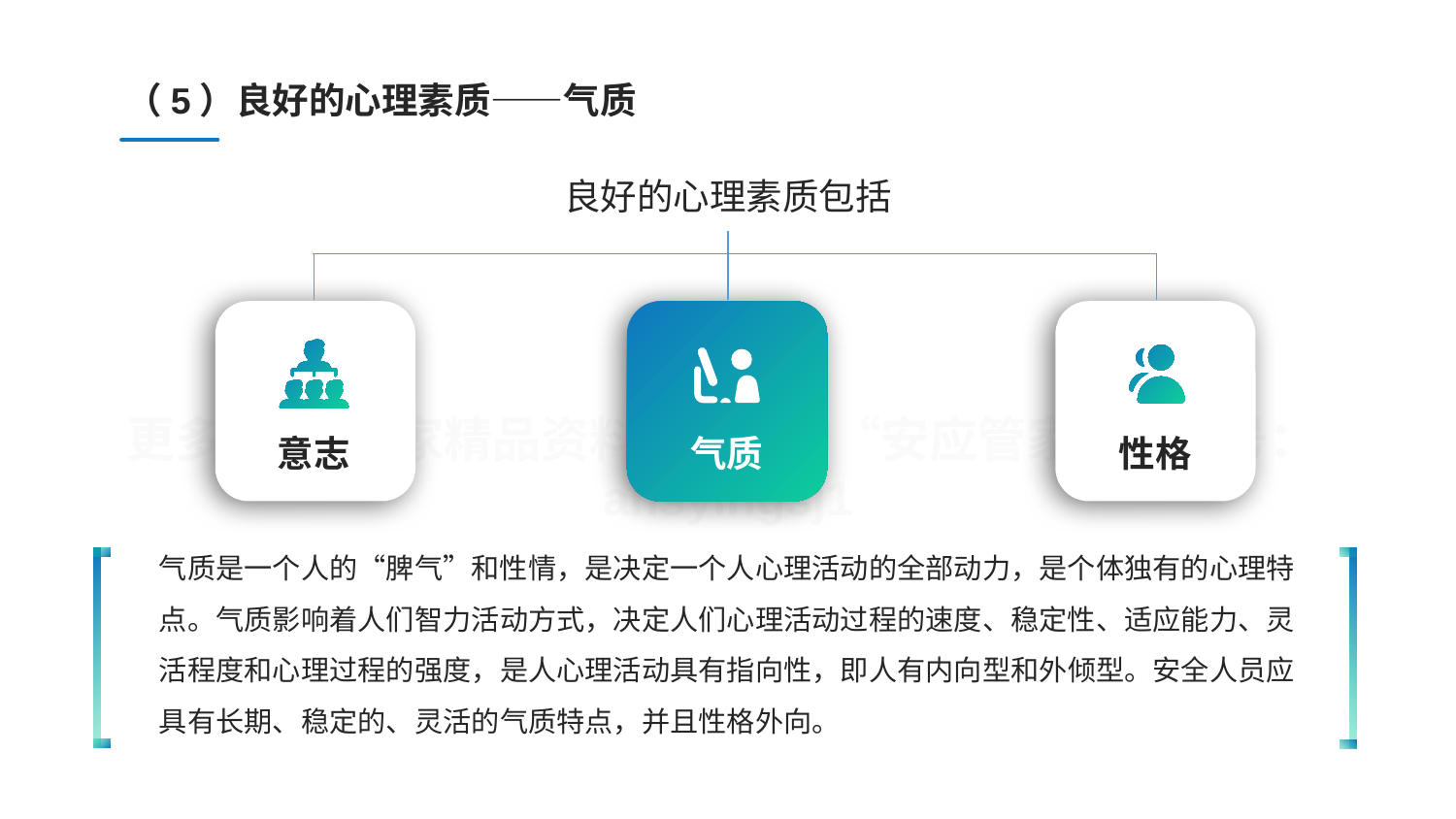

（5）良好的心理素质——气质
良好的心理素质包括

意志
气质
性格
气质是一个人的“脾气”和性情，是决定一个人心理活动的全部动力，是个体独有的心理特点。气质影响着人们智力活动方式，决定人们心理活动过程的速度、稳定性、适应能力、灵活程度和心理过程的强度，是人心理活动具有指向性，即人有内向型和外倾型。安全人员应具有长期、稳定的、灵活的气质特点，并且性格外向。